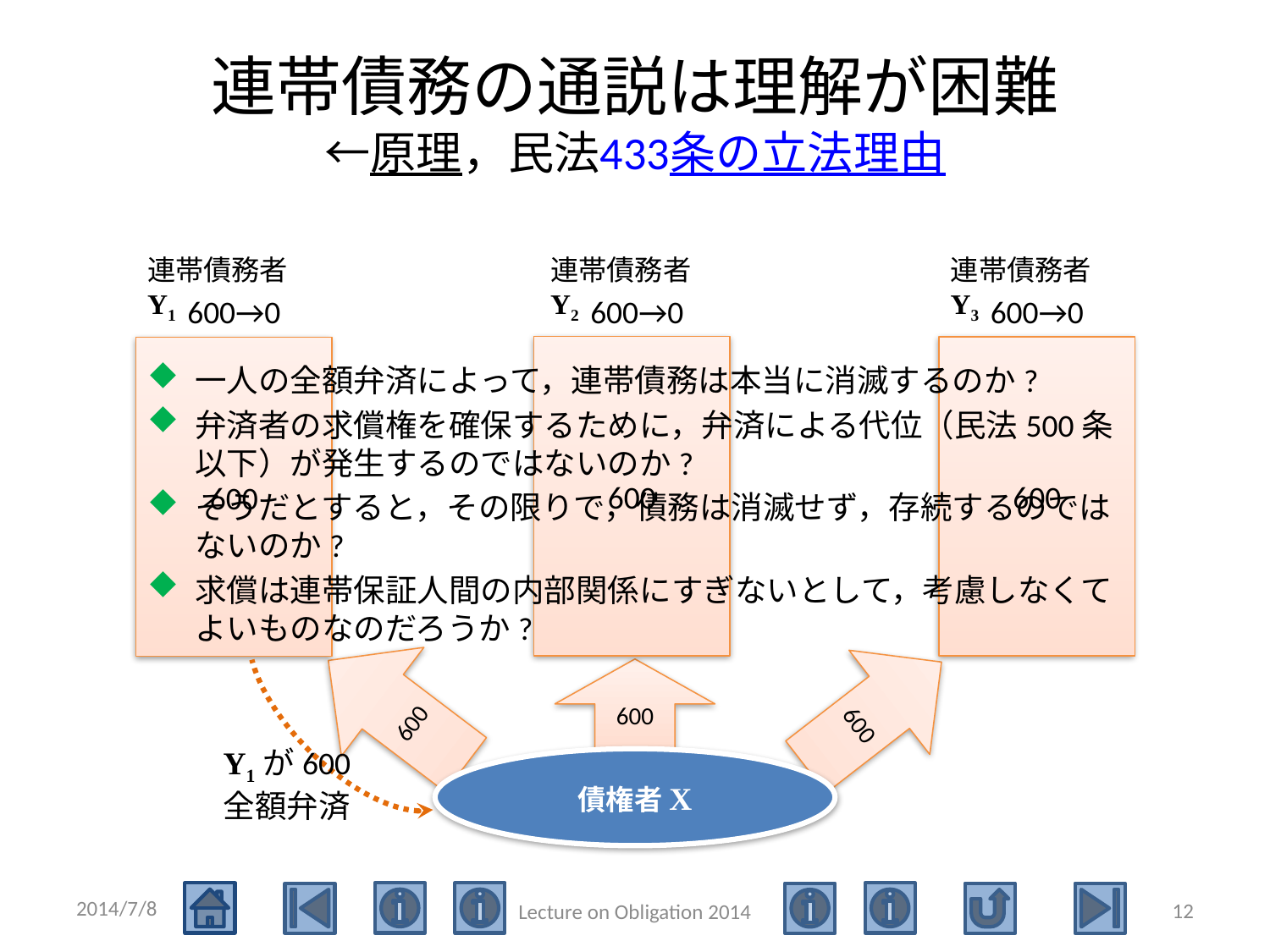

# 連帯債務の通説は理解が困難 ←原理，民法433条の立法理由
連帯債務者Y1
連帯債務者Y2
連帯債務者Y3
600→0
600→0
600→0
600
600
600
一人の全額弁済によって，連帯債務は本当に消滅するのか?
弁済者の求償権を確保するために，弁済による代位（民法500条以下）が発生するのではないのか?
そうだとすると，その限りで，債務は消滅せず，存続するのではないのか?
求償は連帯保証人間の内部関係にすぎないとして，考慮しなくてよいものなのだろうか?

600
600
600
Y1が600
全額弁済
債権者X
2014/7/8
12
Lecture on Obligation 2014